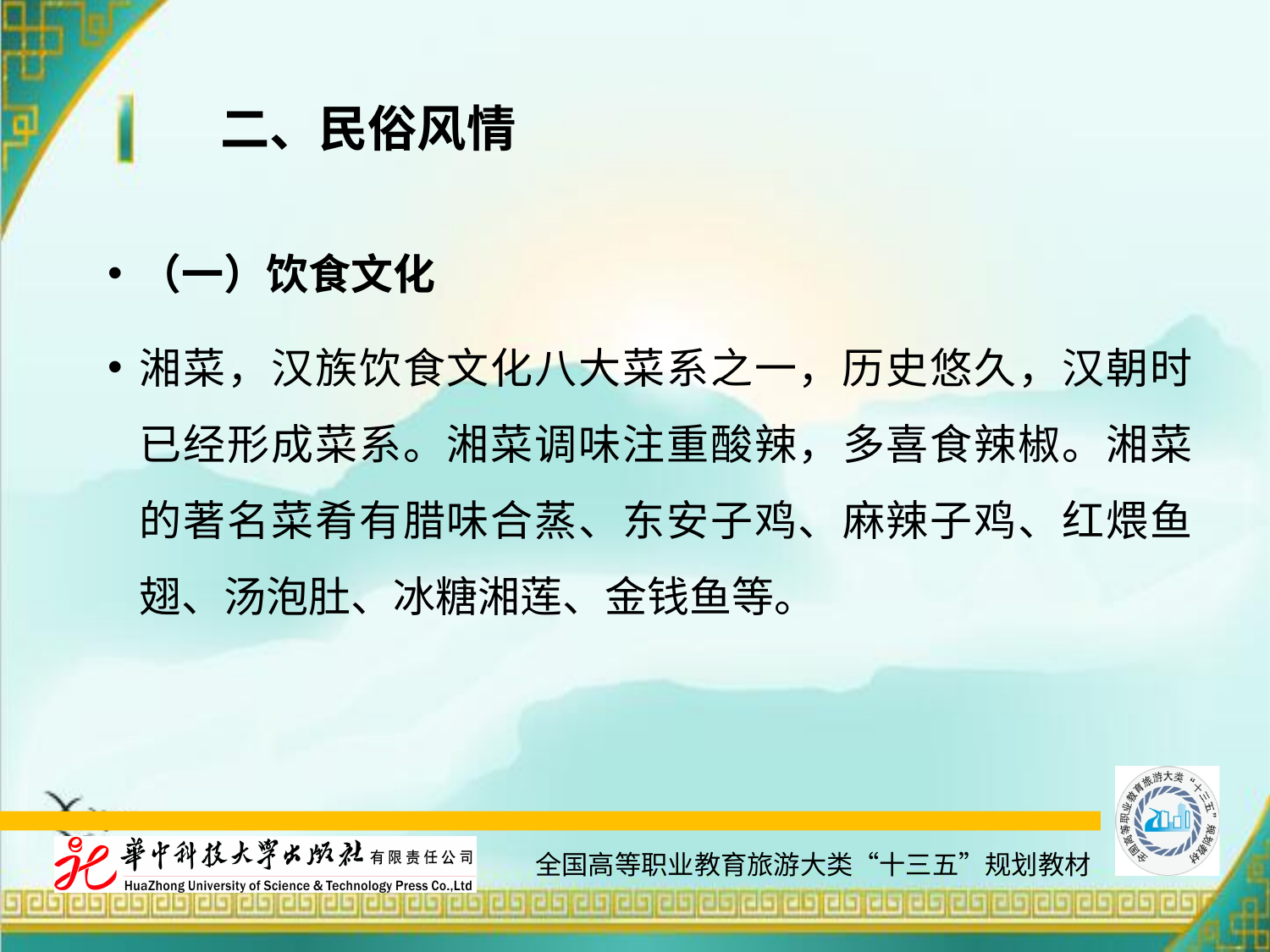

# 二、民俗风情
（一）饮食文化
湘菜，汉族饮食文化八大菜系之一，历史悠久，汉朝时已经形成菜系。湘菜调味注重酸辣，多喜食辣椒。湘菜的著名菜肴有腊味合蒸、东安子鸡、麻辣子鸡、红煨鱼翅、汤泡肚、冰糖湘莲、金钱鱼等。